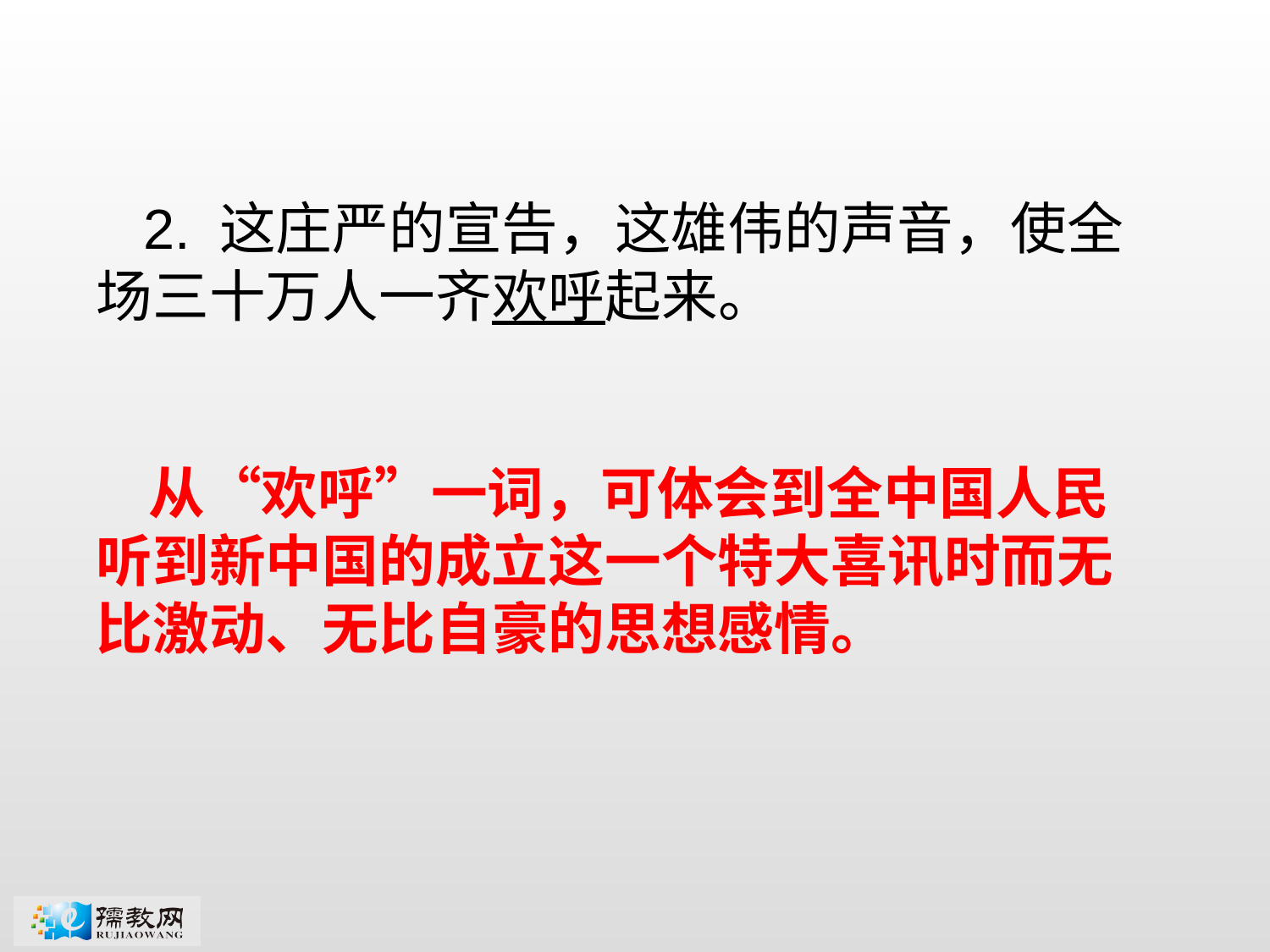

2. 这庄严的宣告，这雄伟的声音，使全场三十万人一齐欢呼起来。
   从“欢呼”一词，可体会到全中国人民听到新中国的成立这一个特大喜讯时而无比激动、无比自豪的思想感情。